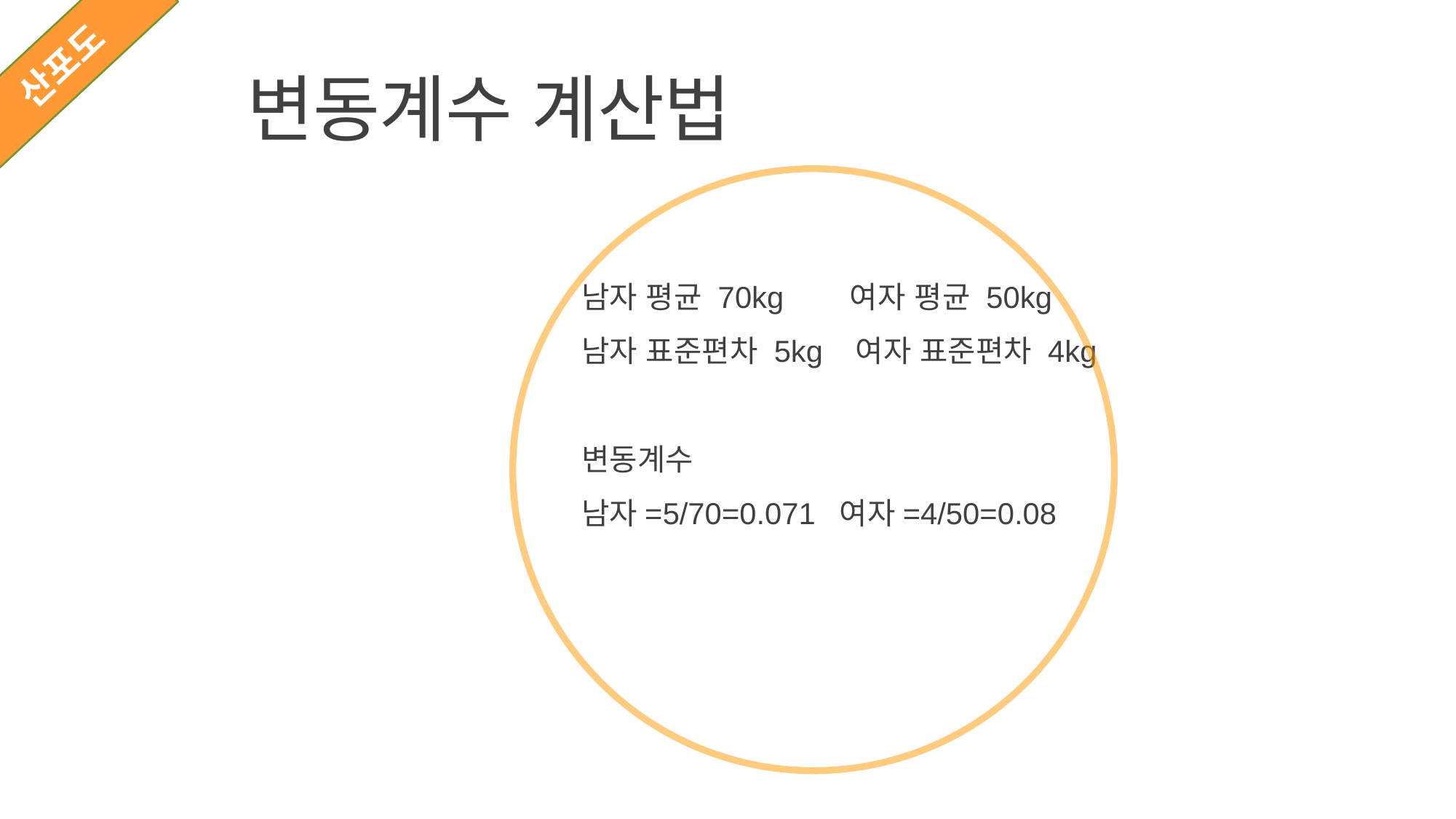

산포도
# 변동계수 계산법

남자 평균 70kg       여자 평균 50kg
남자 표준편차 5kg   여자 표준편차 4kg

변동계수
남자=5/70=0.071  여자=4/50=0.08